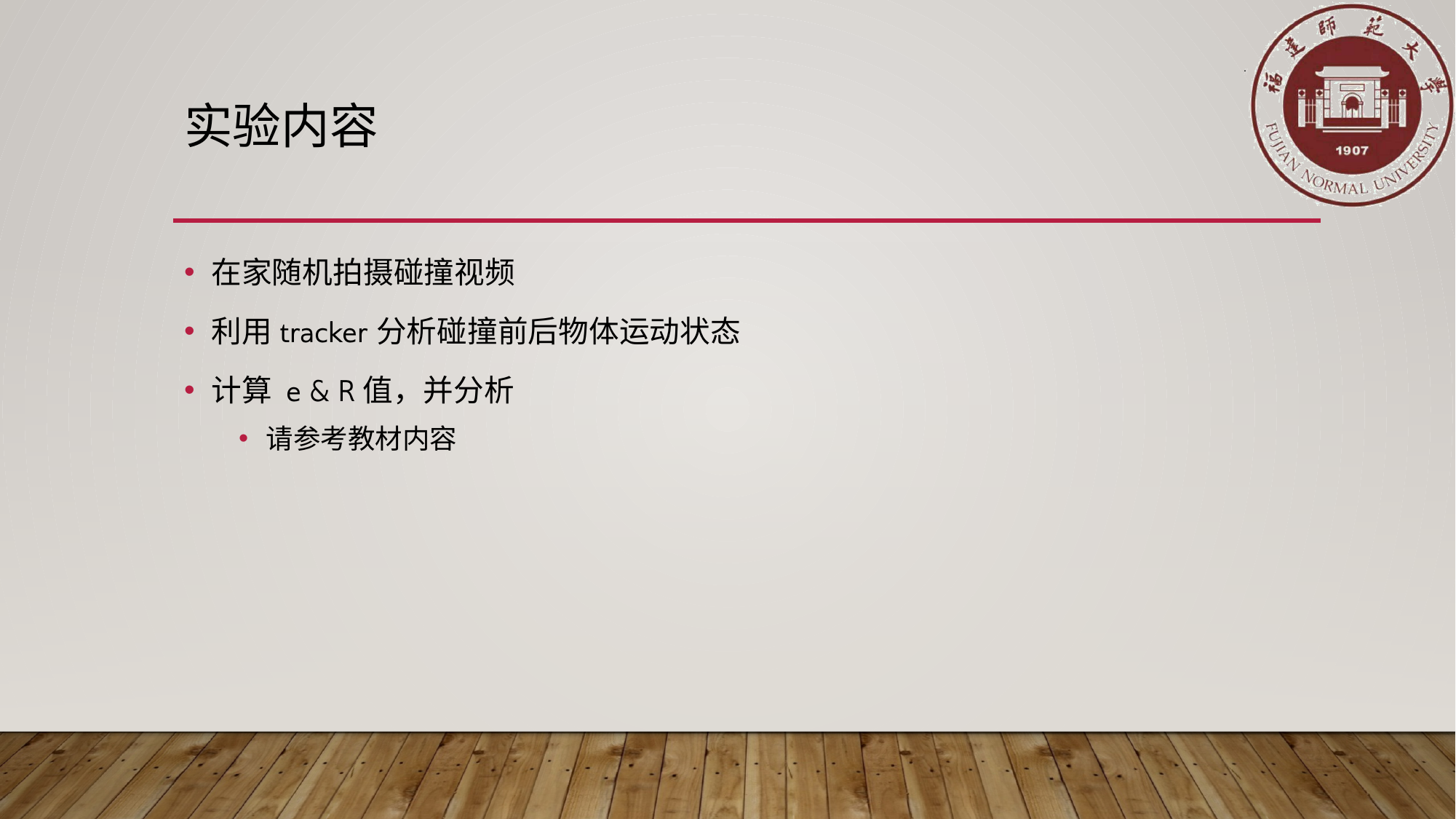

# 实验内容
在家随机拍摄碰撞视频
利用tracker分析碰撞前后物体运动状态
计算 e & R值，并分析
请参考教材内容